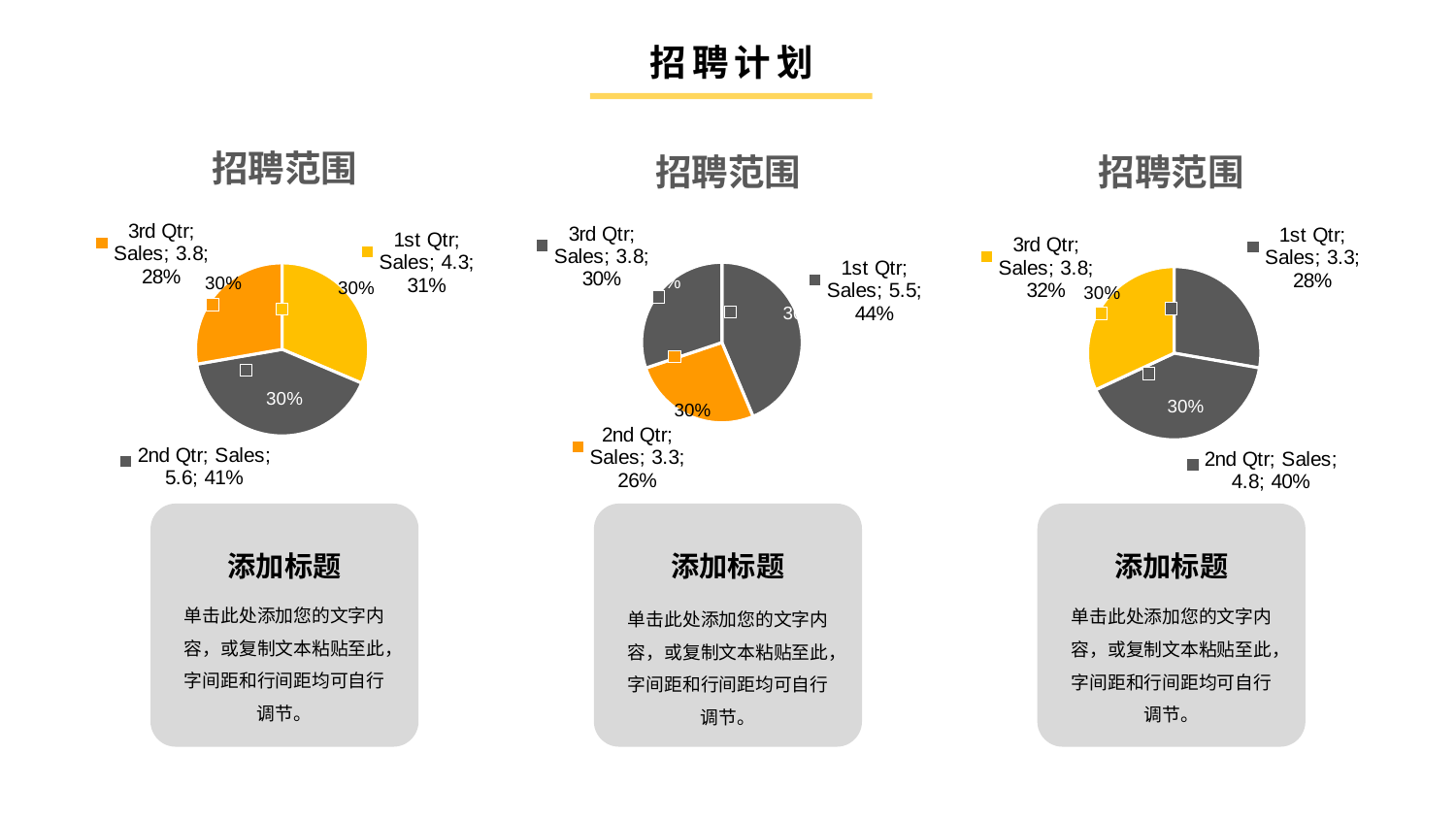

招聘计划

### Chart: 招聘范围

| Category | Sales |
|---|---|
| 1st Qtr | 4.3 |
| 2nd Qtr | 5.6 |
| 3rd Qtr | 3.8 |
30%
30%
30%

### Chart: 招聘范围

| Category | Sales |
|---|---|
| 1st Qtr | 5.5 |
| 2nd Qtr | 3.3 |
| 3rd Qtr | 3.8 |
30%
30%
30%

### Chart: 招聘范围

| Category | Sales |
|---|---|
| 1st Qtr | 3.3 |
| 2nd Qtr | 4.8 |
| 3rd Qtr | 3.8 |
30%
30%
30%

添加标题
单击此处添加您的文字内容，或复制文本粘贴至此，字间距和行间距均可自行调节。

添加标题
单击此处添加您的文字内容，或复制文本粘贴至此，字间距和行间距均可自行调节。

添加标题
单击此处添加您的文字内容，或复制文本粘贴至此，字间距和行间距均可自行调节。